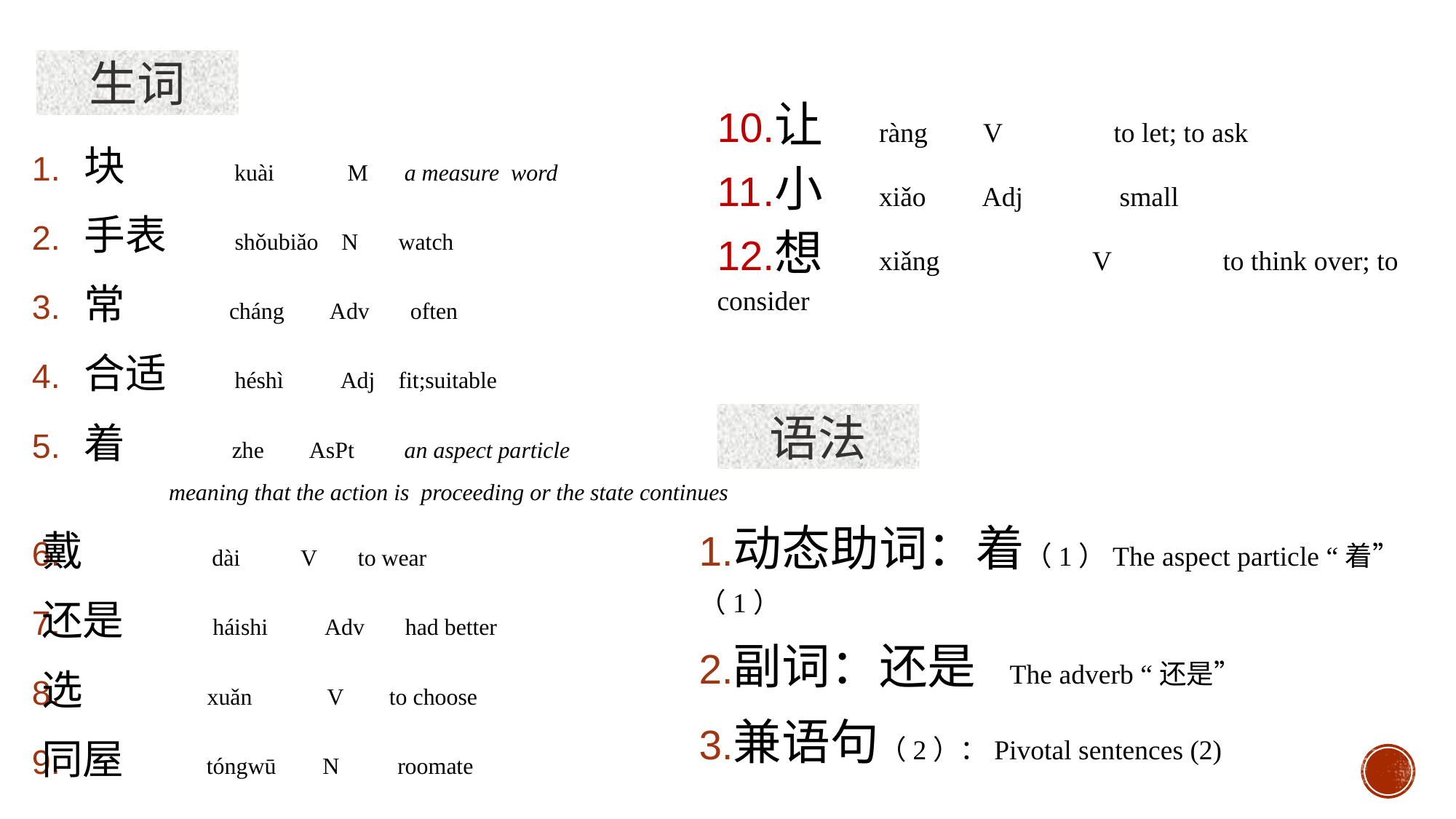

生词
让        ràng 	       V	          to let; to ask
小        xiǎo	       Adj              small
想        xiǎng	       V	          to think over; to consider
块                     kuài	       M	    a measure  word
手表             shǒubiǎo    N	   watch
常                    cháng        Adv       often
合适             héshì          Adj	   fit;suitable
着                    zhe	       AsPt	    an aspect particle
meaning that the action is  proceeding or the state continues
戴                         dài	        V	     to wear
还是                 háishi          Adv       had better
选                        xuǎn             V	    to choose
同屋               tóngwū        N          roomate
语法
动态助词：着（1）The aspect particle “着”（1）
副词：还是  The adverb “还是”
兼语句（2）：Pivotal sentences (2)